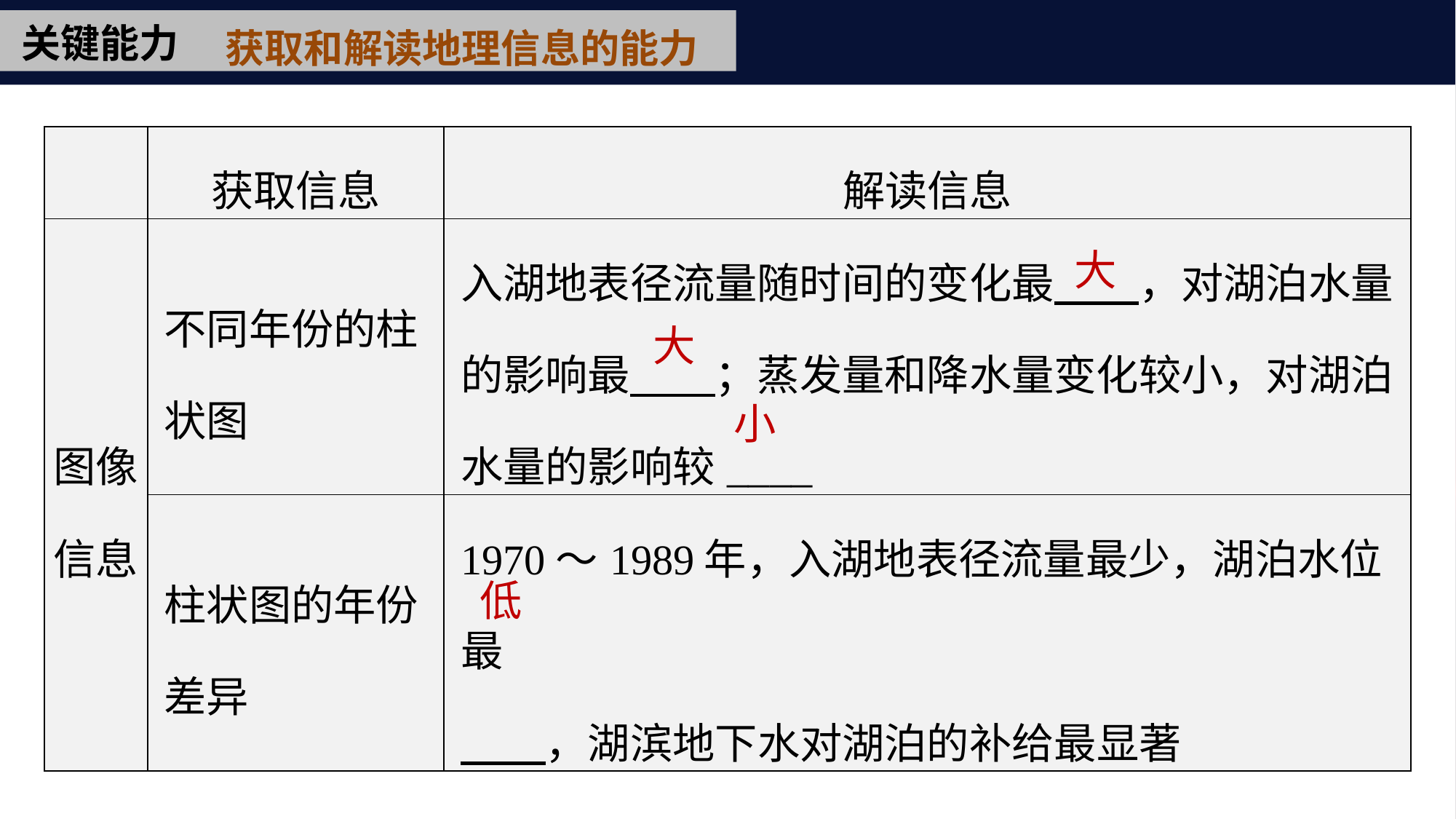

获取和解读地理信息的能力

关键能力
|  | 获取信息 | 解读信息 |
| --- | --- | --- |
| 图像信息 | 不同年份的柱状图 | 入湖地表径流量随时间的变化最　　，对湖泊水量的影响最　　；蒸发量和降水量变化较小，对湖泊水量的影响较\_\_\_\_ |
|  | 柱状图的年份差异 | 1970～1989年，入湖地表径流量最少，湖泊水位最 　　，湖滨地下水对湖泊的补给最显著 |
大
大
小
低